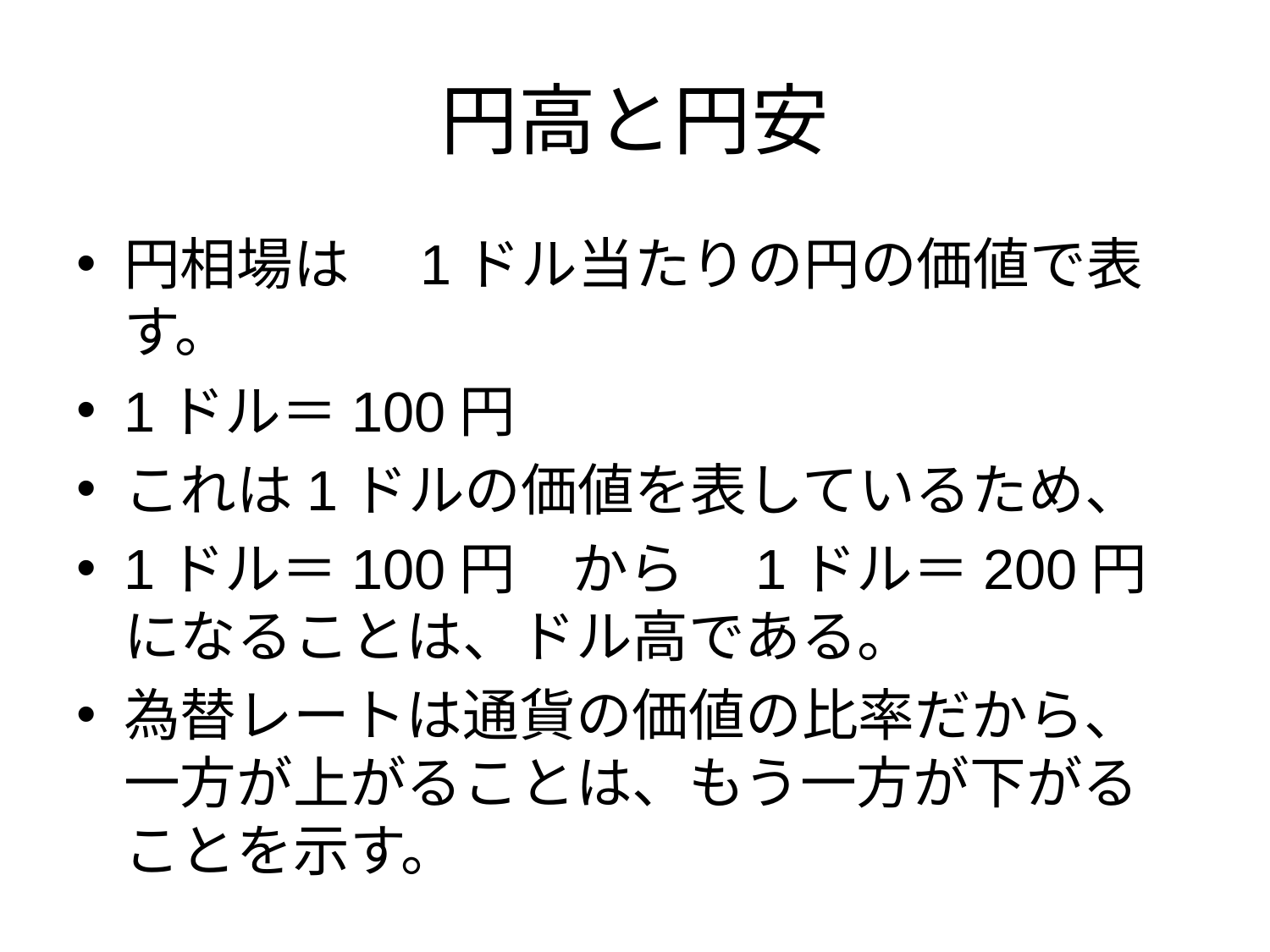

# 円高と円安
円相場は　1ドル当たりの円の価値で表す。
1ドル＝100円
これは1ドルの価値を表しているため、
1ドル＝100円　から　1ドル＝200円になることは、ドル高である。
為替レートは通貨の価値の比率だから、一方が上がることは、もう一方が下がることを示す。